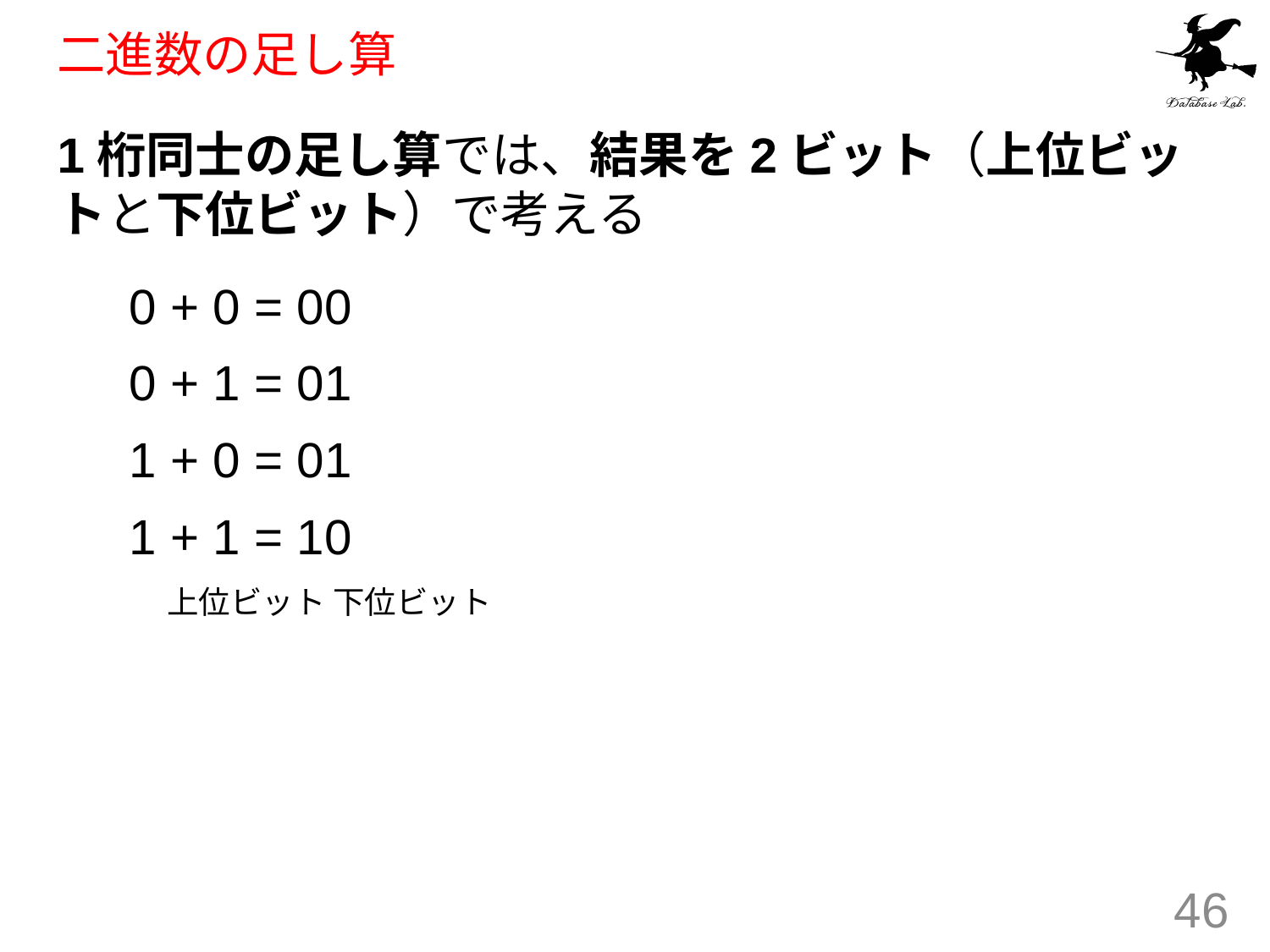

# 二進数の足し算
1桁同士の足し算では、結果を2ビット（上位ビットと下位ビット）で考える
0 + 0 = 00
0 + 1 = 01
1 + 0 = 01
1 + 1 = 10
上位ビット 下位ビット
46